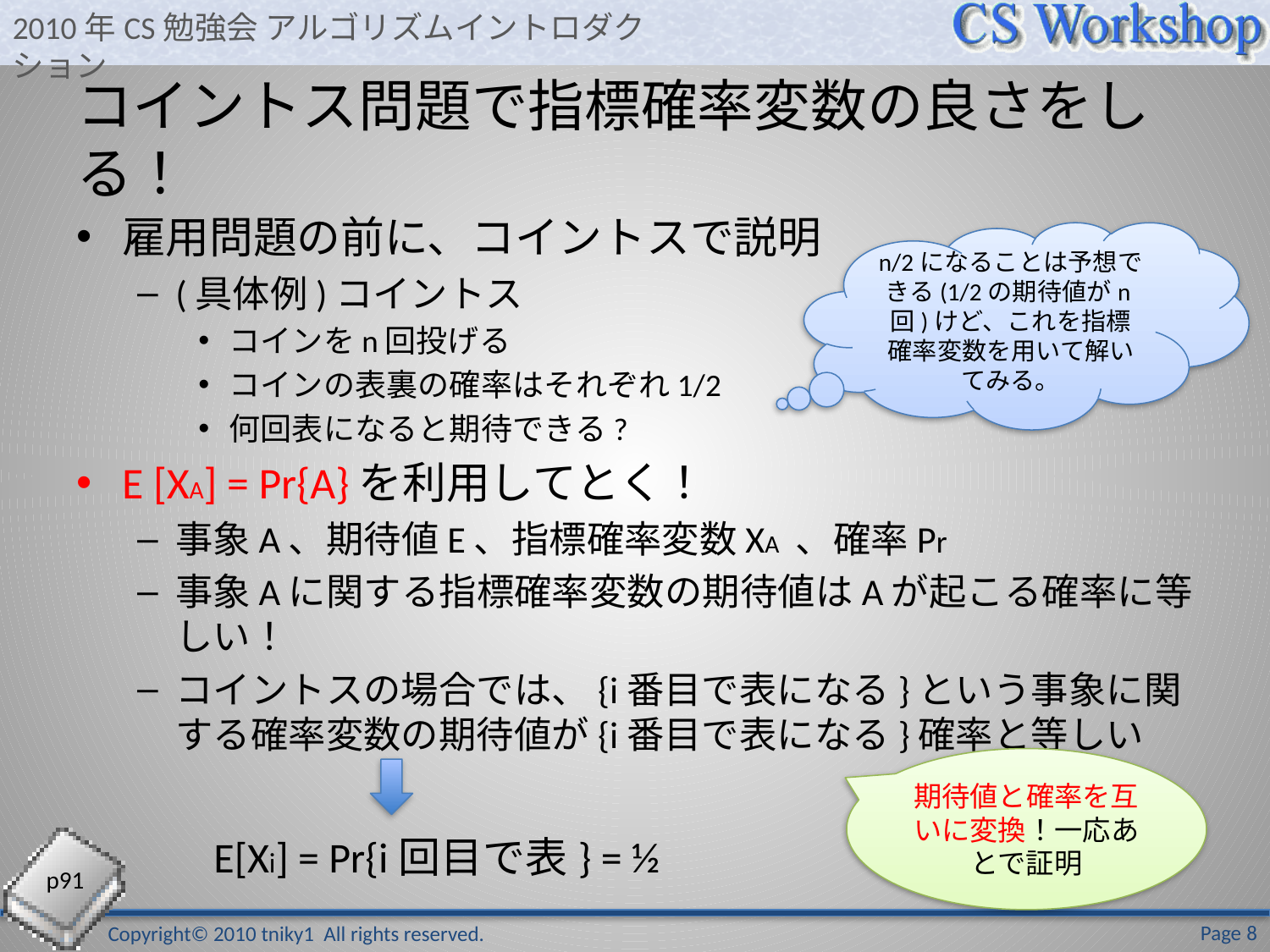

# コイントス問題で指標確率変数の良さをしる！
雇用問題の前に、コイントスで説明
(具体例)コイントス
コインをn回投げる
コインの表裏の確率はそれぞれ1/2
何回表になると期待できる?
E [XA] = Pr{A}を利用してとく！
事象A、期待値E、指標確率変数XA 、確率Pr
事象Aに関する指標確率変数の期待値はAが起こる確率に等しい！
コイントスの場合では、{i番目で表になる}という事象に関する確率変数の期待値が{i番目で表になる}確率と等しい
n/2になることは予想できる(1/2の期待値がn回)けど、これを指標確率変数を用いて解いてみる。
期待値と確率を互いに変換！一応あとで証明

E[Xi] = Pr{i回目で表} = ½
p91